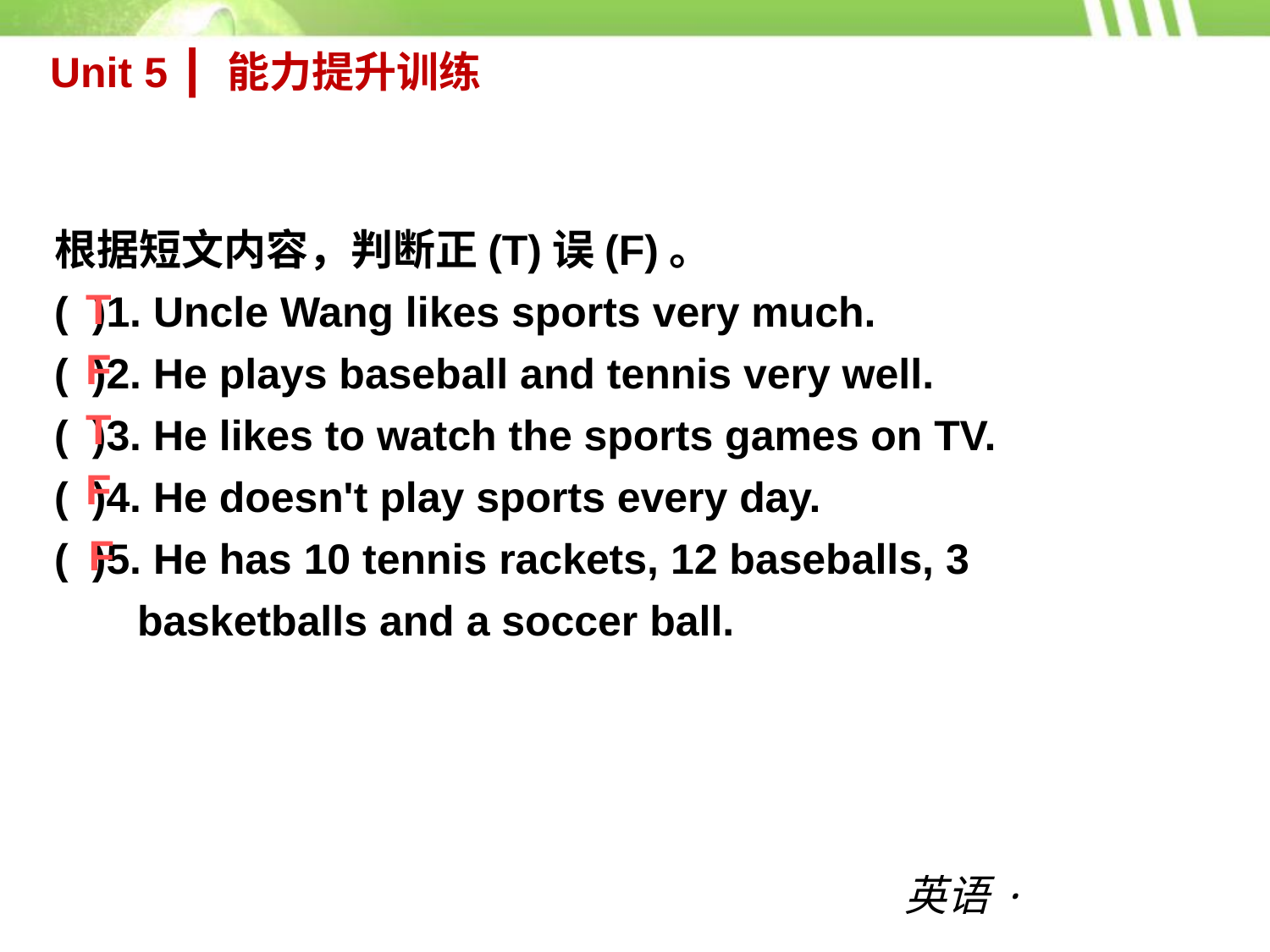

Unit 5 ┃ 能力提升训练
根据短文内容，判断正(T)误(F)。
(  )1. Uncle Wang likes sports very much.
(  )2. He plays baseball and tennis very well.
(  )3. He likes to watch the sports games on TV.
(  )4. He doesn't play sports every day.
(  )5. He has 10 tennis rackets, 12 baseballs, 3
       basketballs and a soccer ball.
T
F
T
F
F
英语·新课标（RJ）